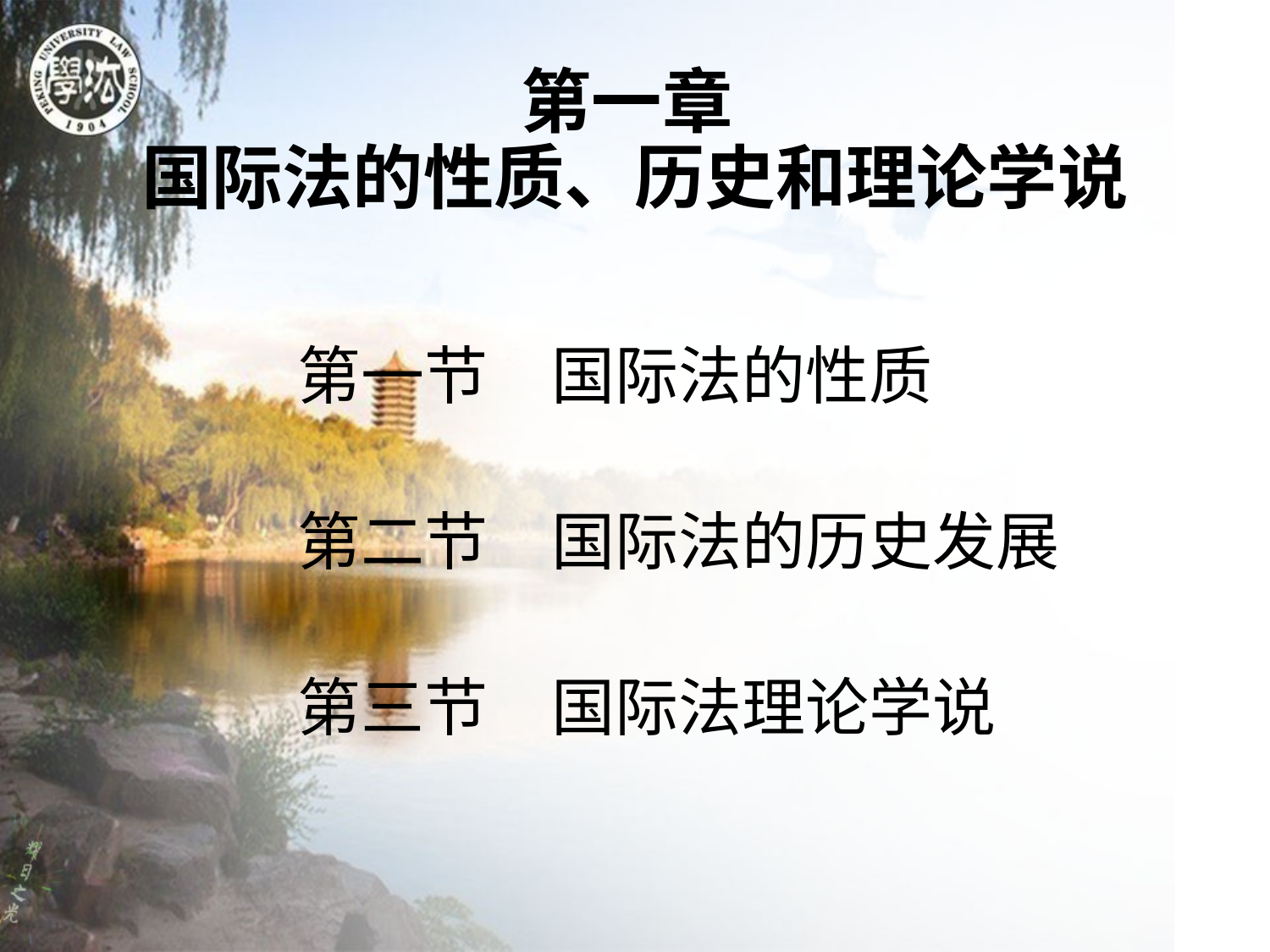

# 第一章 国际法的性质、历史和理论学说
第一节	国际法的性质
第二节	国际法的历史发展
第三节	国际法理论学说